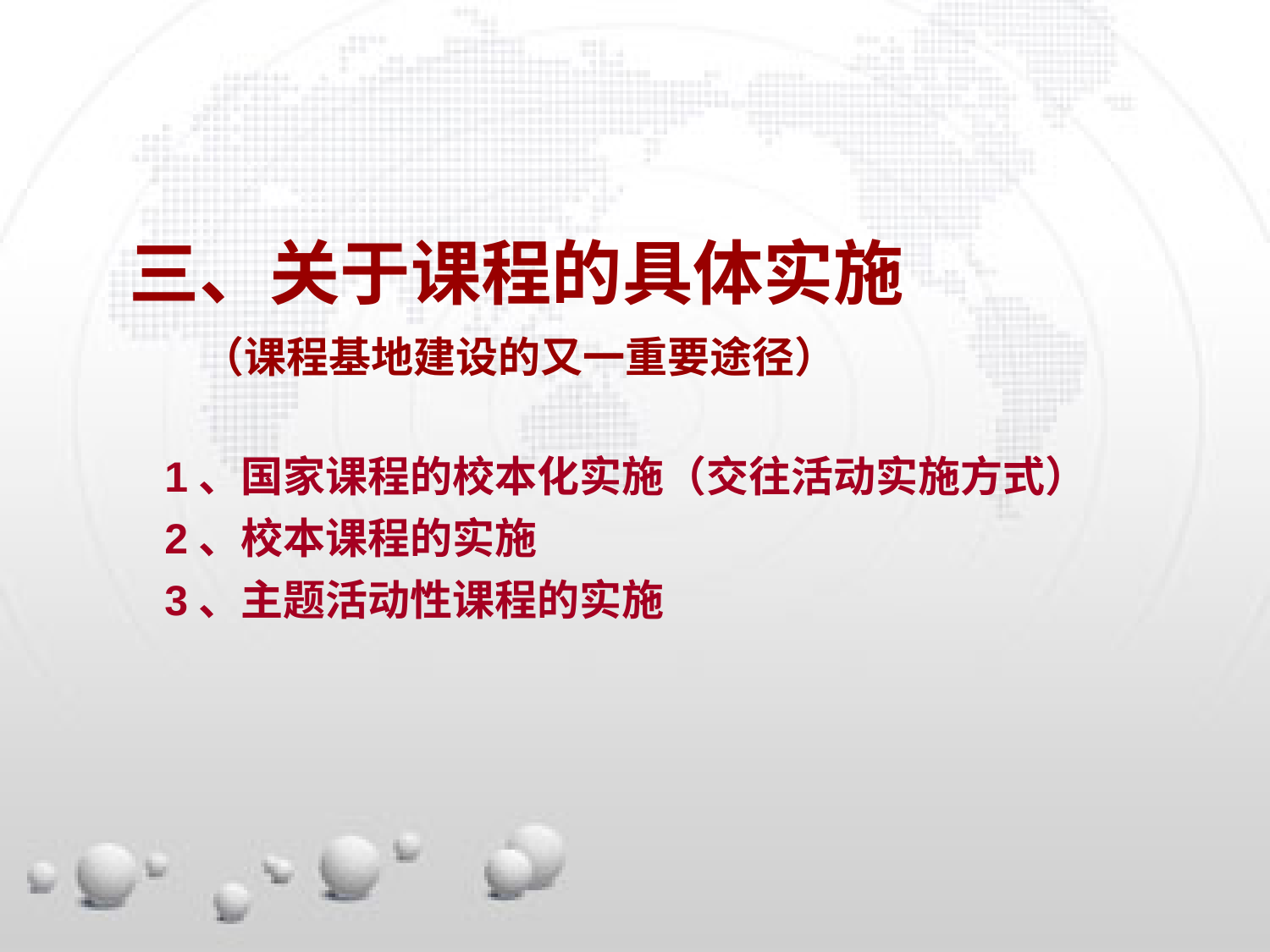

三、关于课程的具体实施
        （课程基地建设的又一重要途径）

   1、国家课程的校本化实施（交往活动实施方式）
   2、校本课程的实施
   3、主题活动性课程的实施